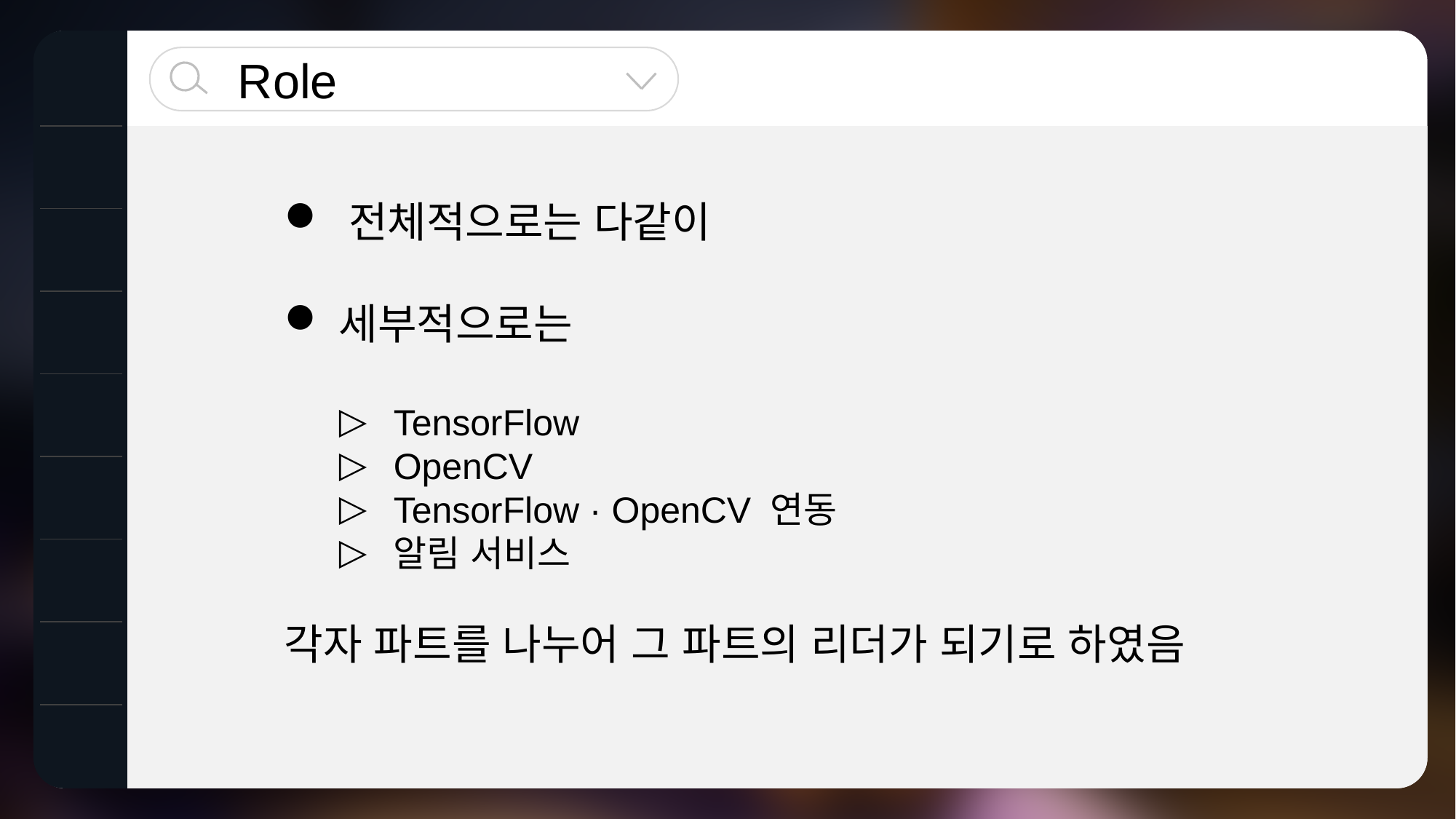

Role
 전체적으로는 다같이

세부적으로는

TensorFlow
OpenCV
TensorFlow · OpenCV 연동
알림 서비스

각자 파트를 나누어 그 파트의 리더가 되기로 하였음